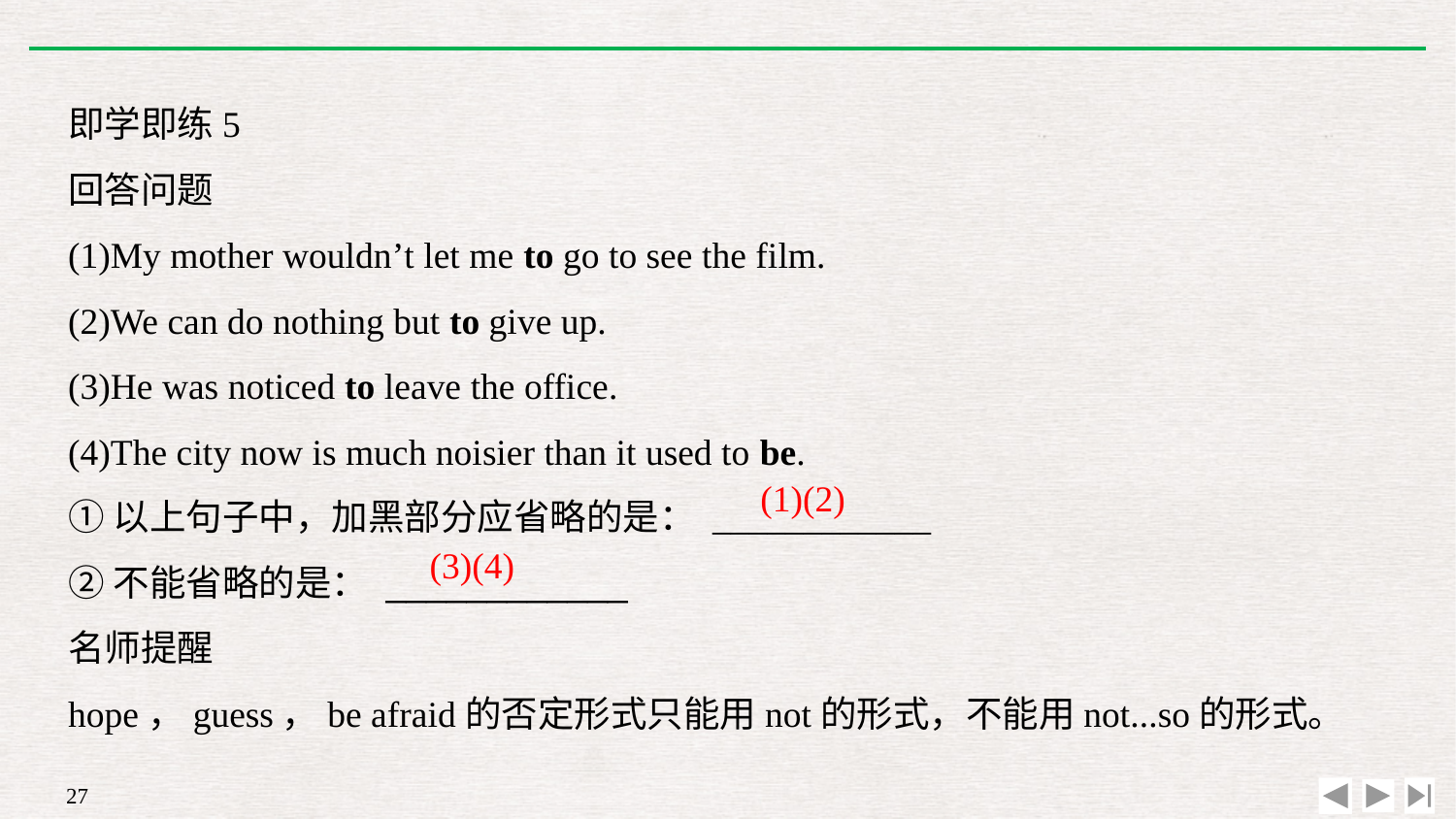

即学即练5
回答问题
(1)My mother wouldn’t let me to go to see the film.
(2)We can do nothing but to give up.
(3)He was noticed to leave the office.
(4)The city now is much noisier than it used to be.
①以上句子中，加黑部分应省略的是： ____________
②不能省略的是： ____________
名师提醒
hope，guess，be afraid的否定形式只能用not的形式，不能用not...so的形式。
(1)(2)
(3)(4)